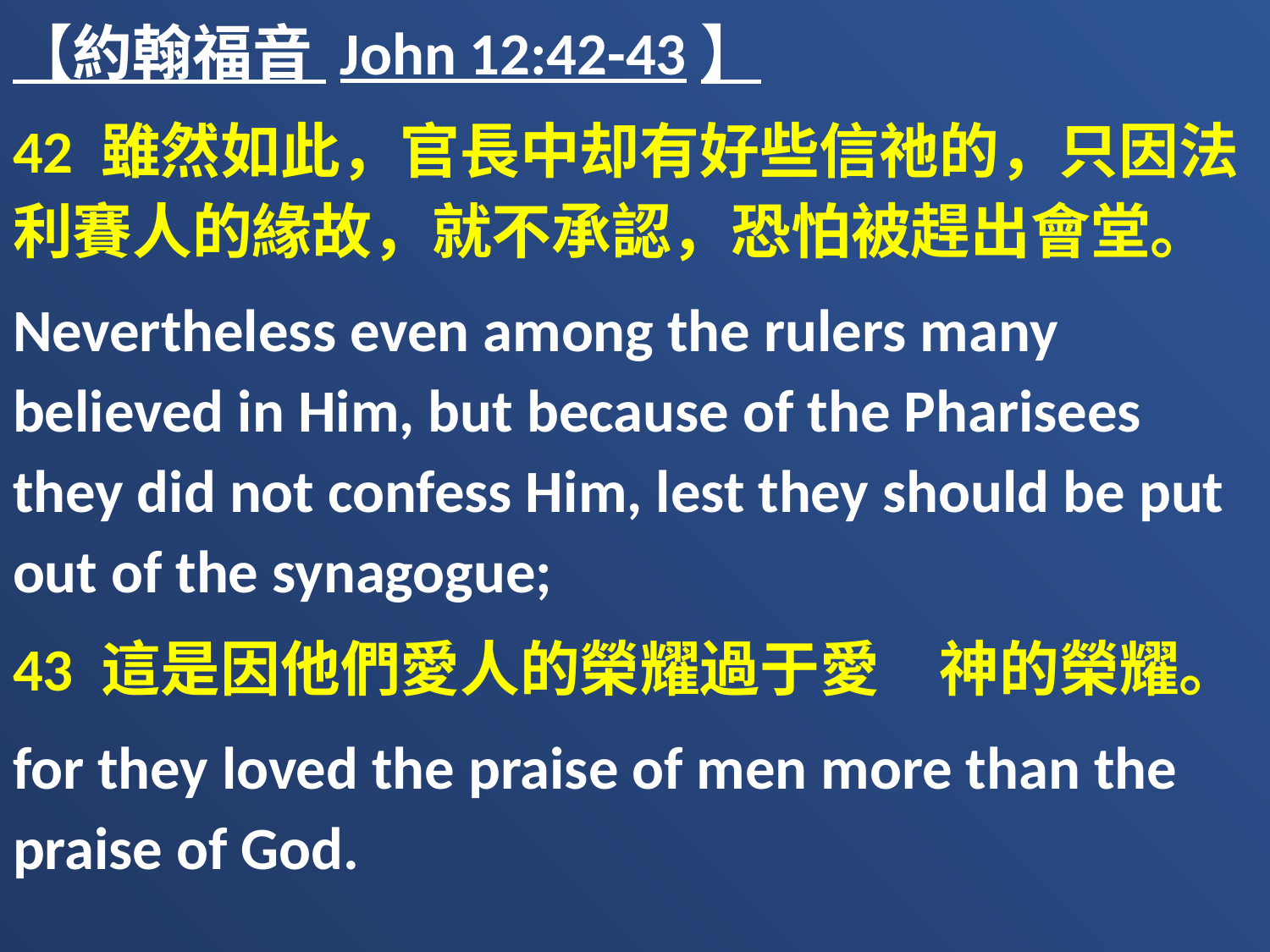

【約翰福音 John 12:42-43】
42 雖然如此，官長中却有好些信祂的，只因法利賽人的緣故，就不承認，恐怕被趕出會堂。
Nevertheless even among the rulers many believed in Him, but because of the Pharisees they did not confess Him, lest they should be put out of the synagogue;
43 這是因他們愛人的榮耀過于愛　神的榮耀。
for they loved the praise of men more than the praise of God.